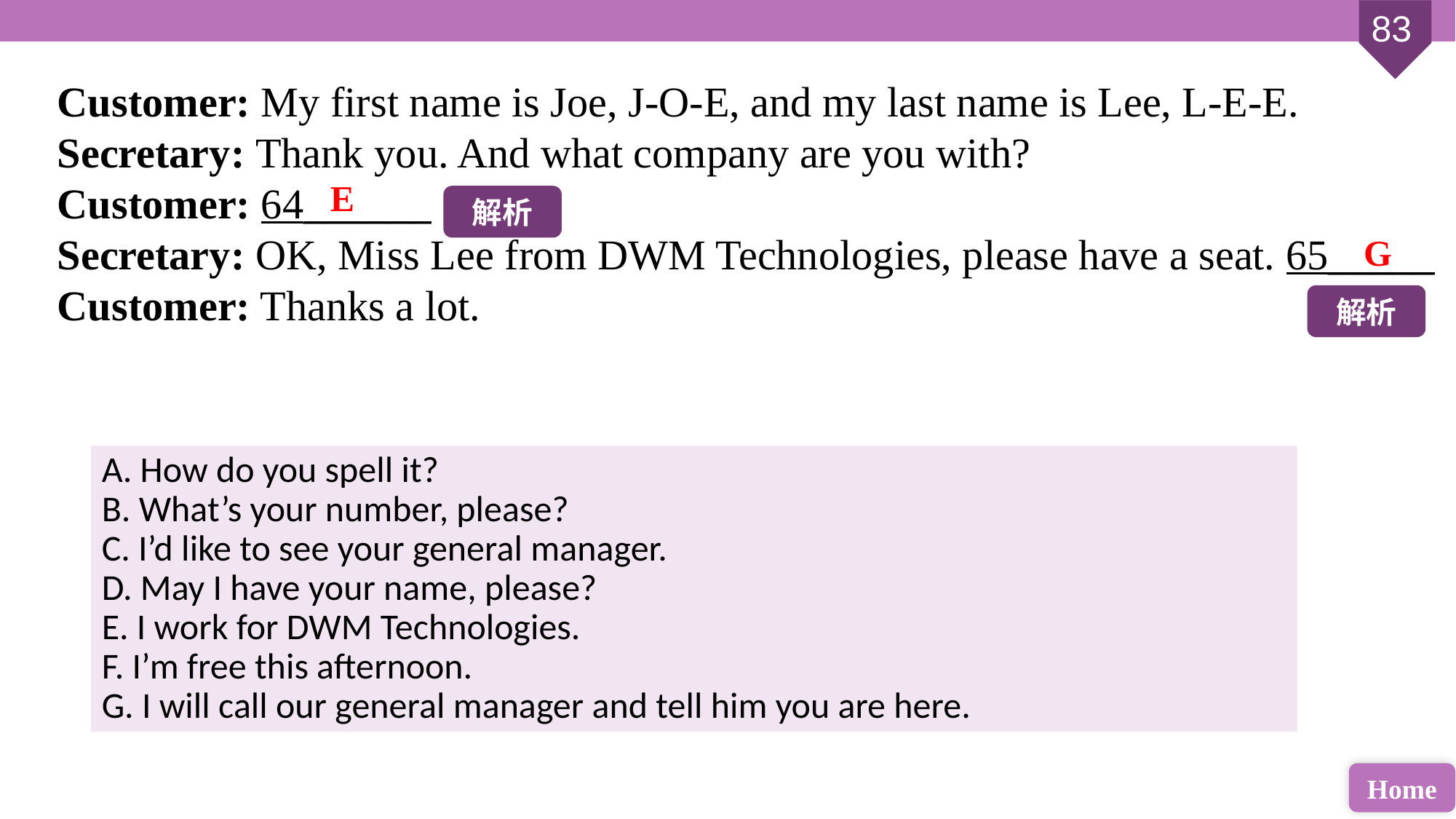

Customer: My first name is Joe, J-O-E, and my last name is Lee, L-E-E.
Secretary: Thank you. And what company are you with?
Customer: 64______
Secretary: OK, Miss Lee from DWM Technologies, please have a seat. 65_____
Customer: Thanks a lot.
E
解析
G
解析
A. How do you spell it?
B. What’s your number, please?
C. I’d like to see your general manager.
D. May I have your name, please?
E. I work for DWM Technologies.
F. I’m free this afternoon.
G. I will call our general manager and tell him you are here.